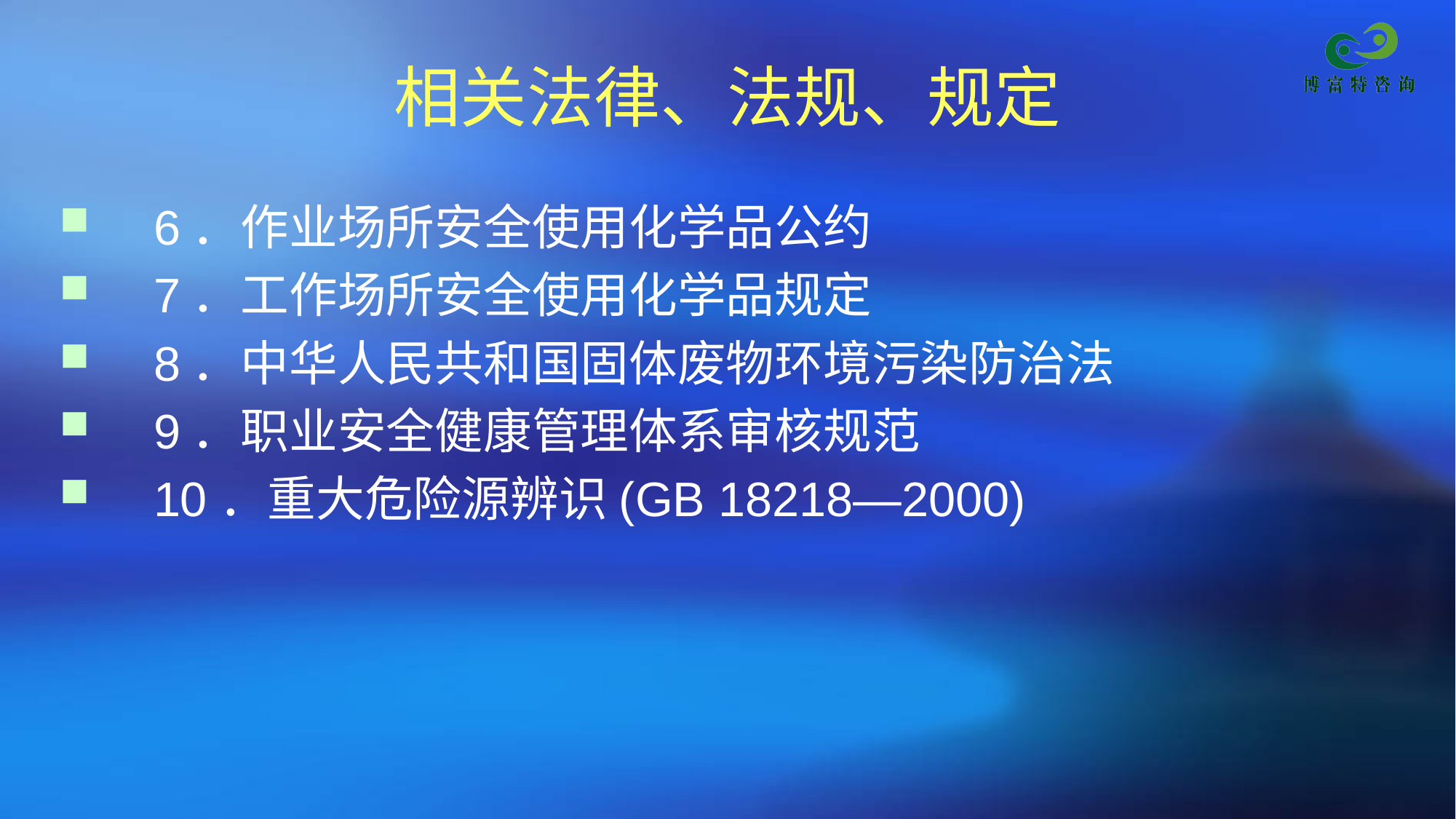

# 相关法律、法规、规定
    6．作业场所安全使用化学品公约
    7．工作场所安全使用化学品规定
    8．中华人民共和国固体废物环境污染防治法
    9．职业安全健康管理体系审核规范
    10．重大危险源辨识(GB 18218—2000)